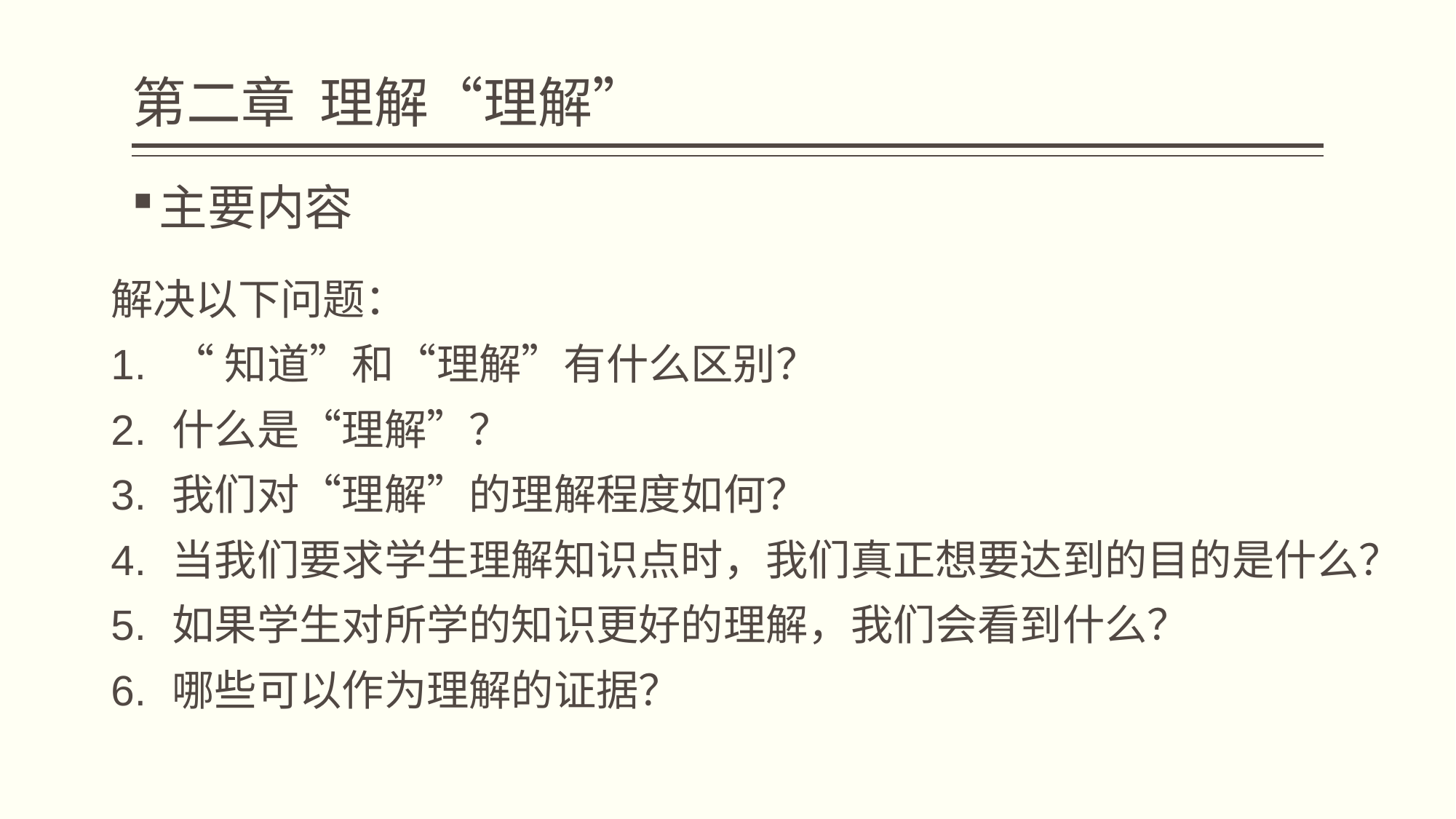

# 第二章  理解“理解”
主要内容
解决以下问题：
“知道”和“理解”有什么区别？
什么是“理解”？
我们对“理解”的理解程度如何？
当我们要求学生理解知识点时，我们真正想要达到的目的是什么？
如果学生对所学的知识更好的理解，我们会看到什么？
哪些可以作为理解的证据？